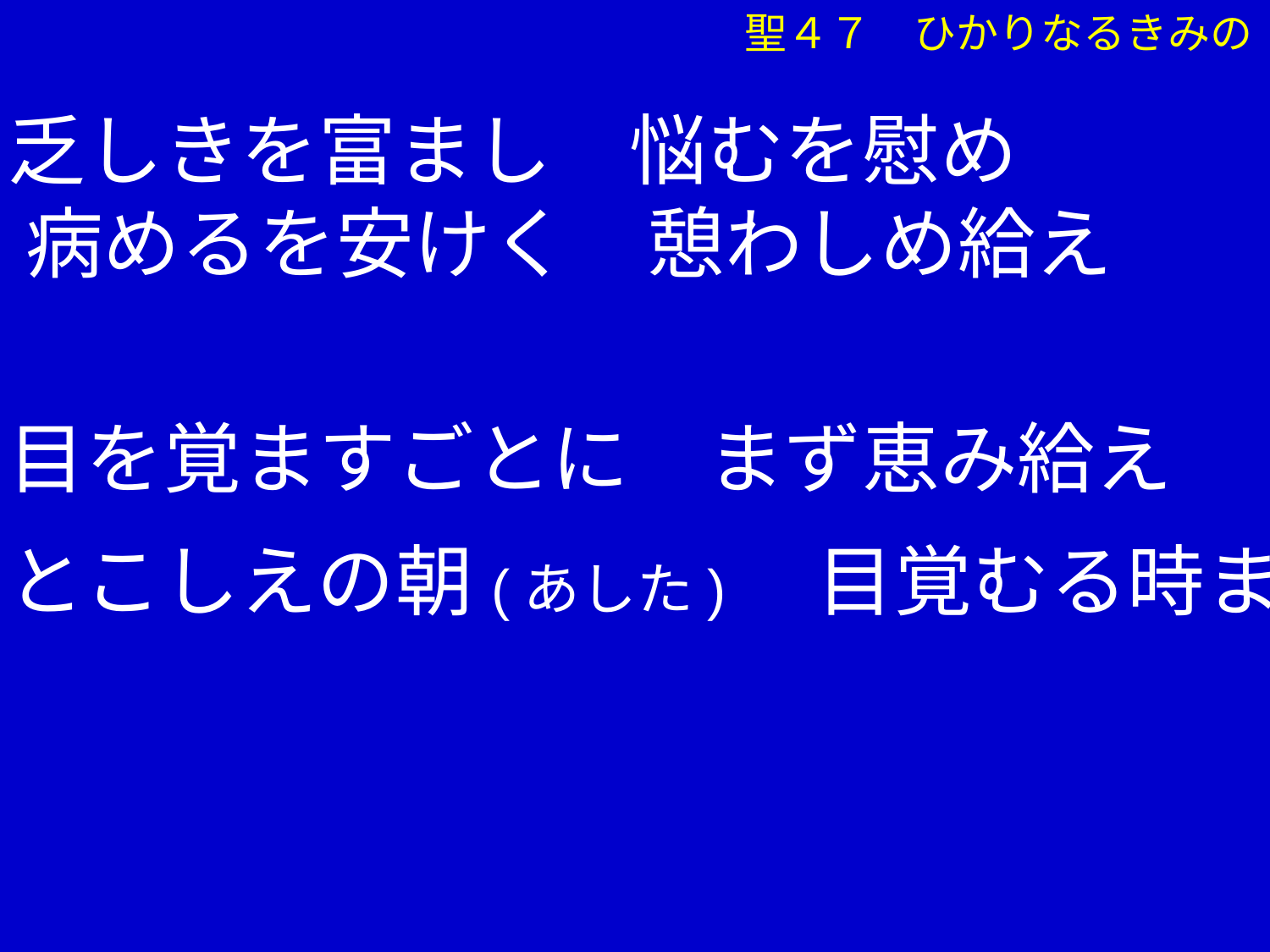

③乏しきを富まし　悩むを慰め
 　病めるを安けく　憩わしめ給え

④目を覚ますごとに　まず恵み給え
　 とこしえの朝(あした)　目覚むる時まで
聖４７　ひかりなるきみの